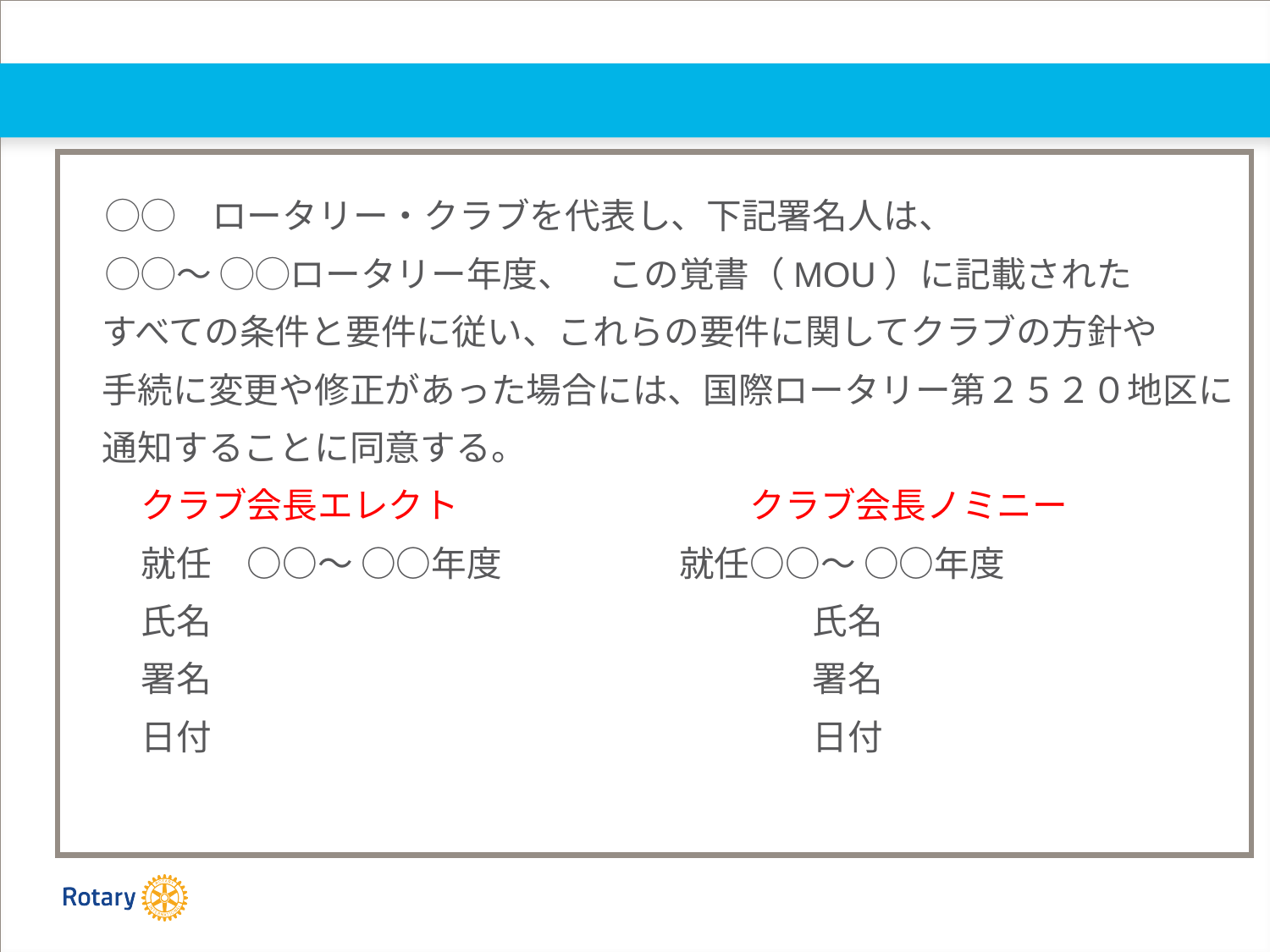

◯◯　ロータリー・クラブを代表し、下記署名人は、
　◯◯～ ◯◯ロータリー年度、　この覚書（MOU）に記載された
   すべての条件と要件に従い、これらの要件に関してクラブの方針や
   手続に変更や修正があった場合には、国際ロータリー第２５２０地区に
   通知することに同意する。
　　クラブ会長エレクト 　　　　　　　　クラブ会長ノミニー
　　就任　○○～ ○○年度　　　　　就任○○～ ○○年度
　　氏名　　　　　　　　　　　　　　　　　氏名
　　署名　　　　　　　　　　　　　　　　　署名
　　日付　　　　　　　　　　　　　　　　　日付